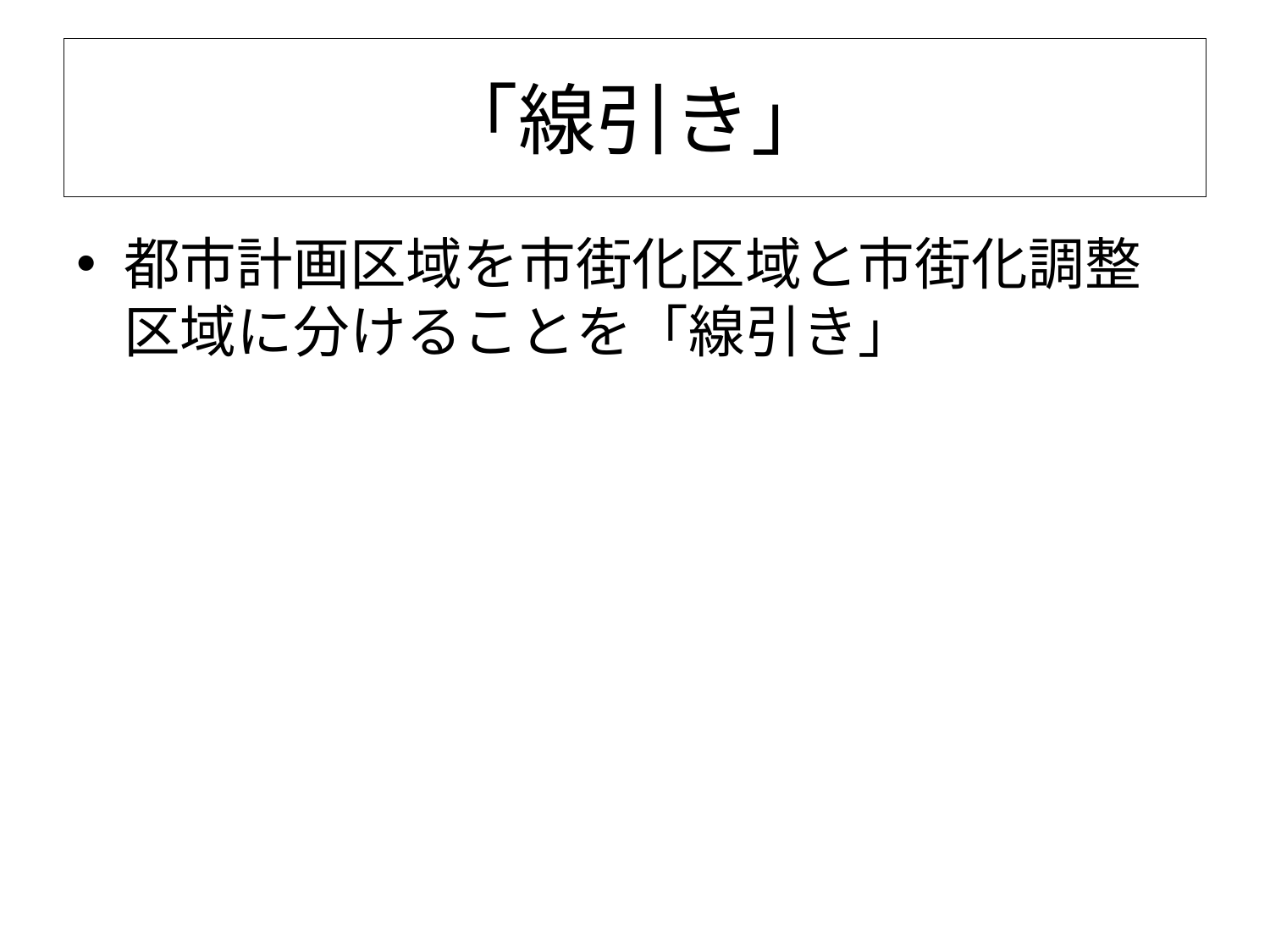

# 「線引き」
都市計画区域を市街化区域と市街化調整区域に分けることを「線引き」